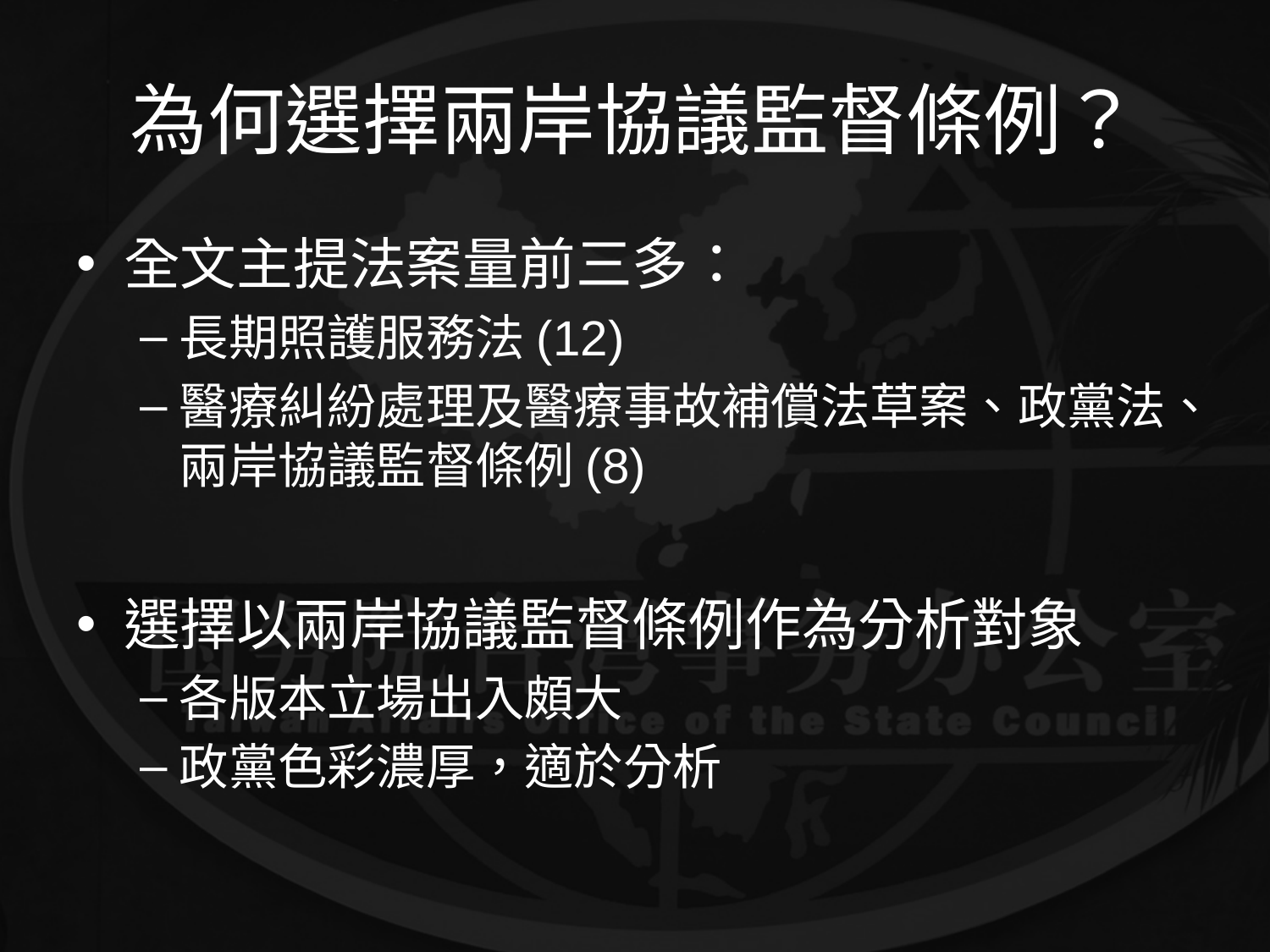

# 為何選擇兩岸協議監督條例？
全文主提法案量前三多：
長期照護服務法(12)
醫療糾紛處理及醫療事故補償法草案、政黨法、兩岸協議監督條例(8)

選擇以兩岸協議監督條例作為分析對象
各版本立場出入頗大
政黨色彩濃厚，適於分析